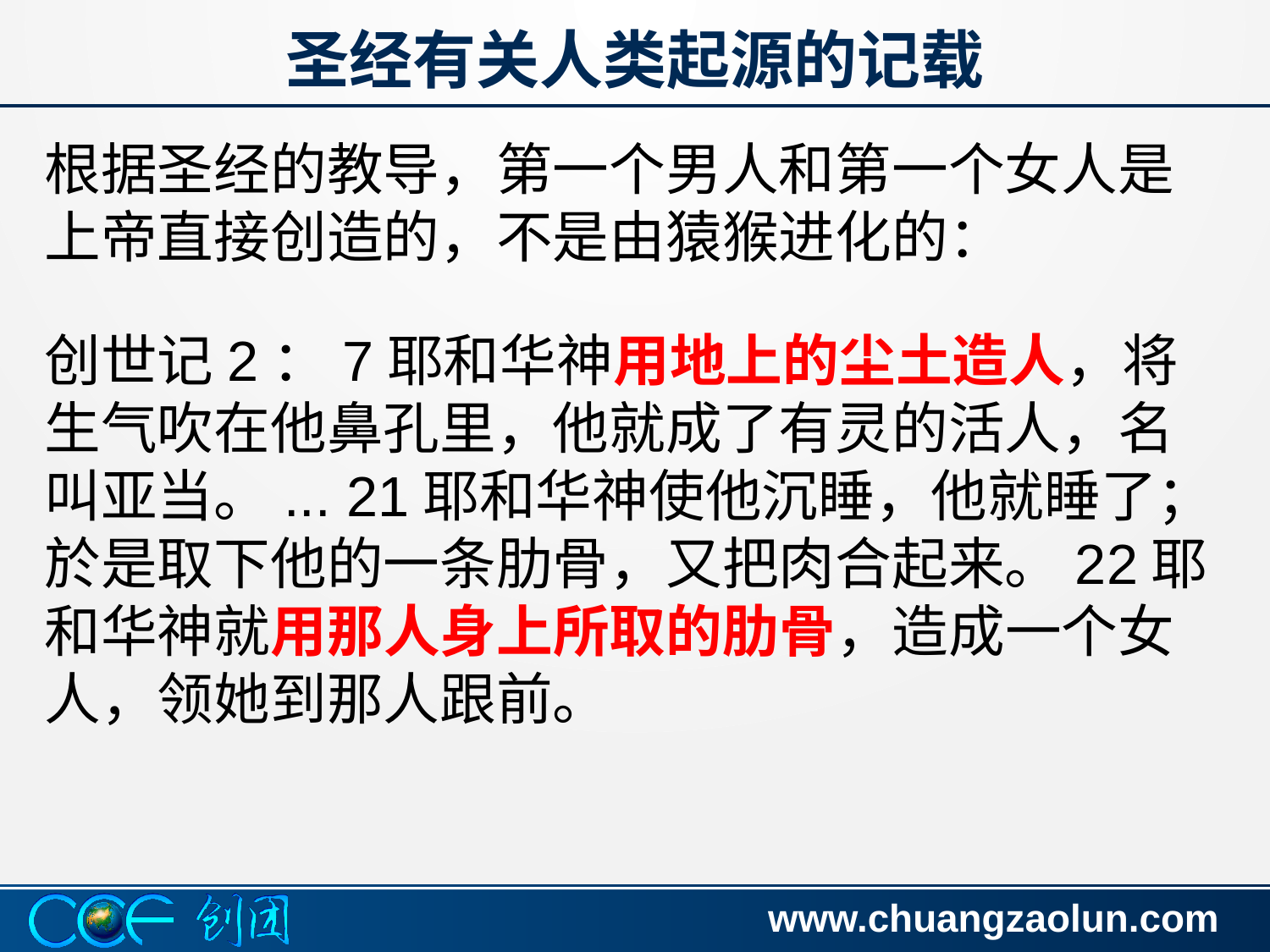

# 圣经有关人类起源的记载
根据圣经的教导，第一个男人和第一个女人是上帝直接创造的，不是由猿猴进化的：

创世记2：7耶和华神用地上的尘土造人，将生气吹在他鼻孔里，他就成了有灵的活人，名叫亚当。... 21耶和华神使他沉睡，他就睡了；於是取下他的一条肋骨，又把肉合起来。22耶和华神就用那人身上所取的肋骨，造成一个女人，领她到那人跟前。